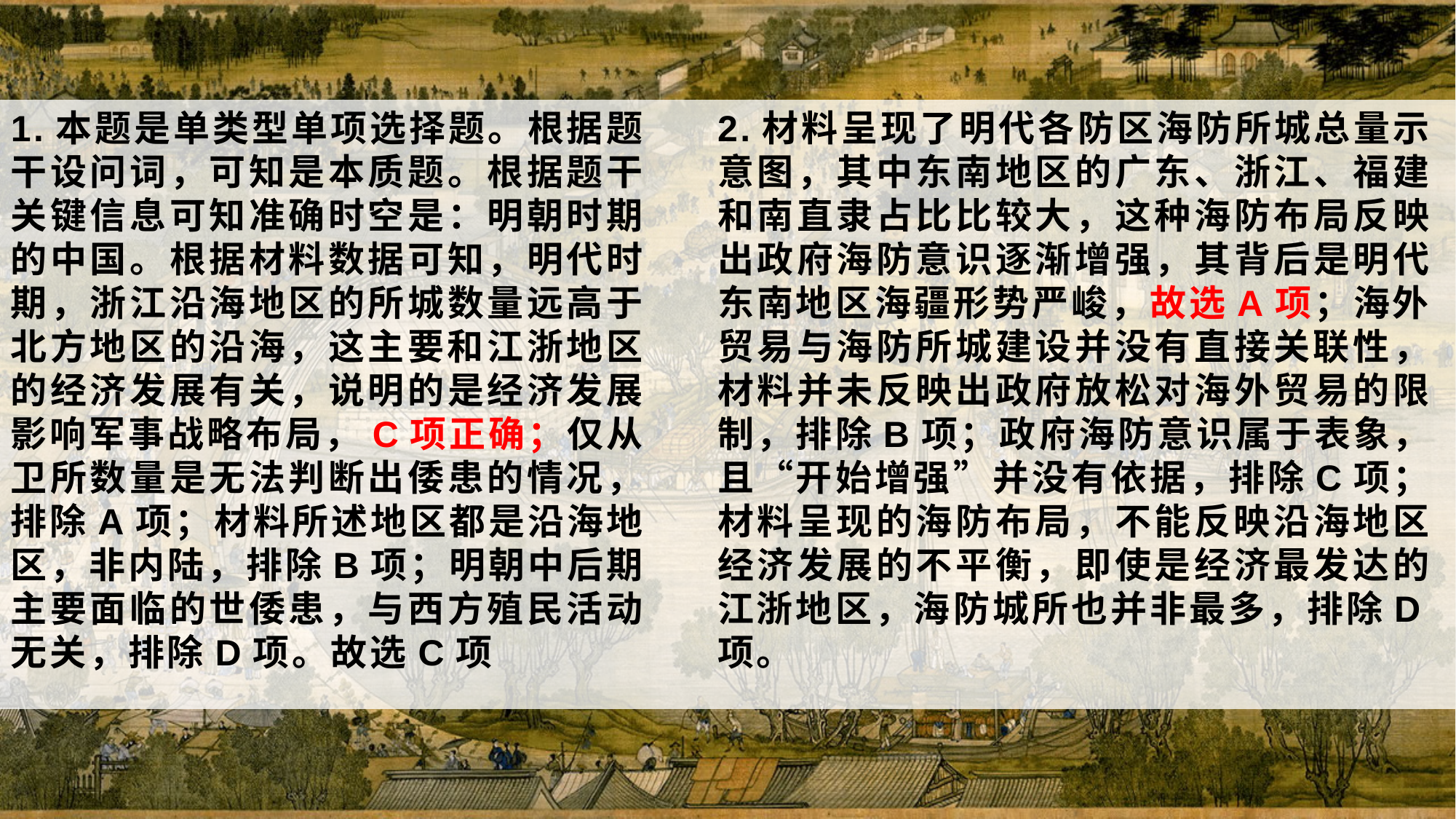

1.本题是单类型单项选择题。根据题干设问词，可知是本质题。根据题干关键信息可知准确时空是：明朝时期的中国。根据材料数据可知，明代时期，浙江沿海地区的所城数量远高于北方地区的沿海，这主要和江浙地区的经济发展有关，说明的是经济发展影响军事战略布局，C项正确；仅从卫所数量是无法判断出倭患的情况，排除A项；材料所述地区都是沿海地区，非内陆，排除B项；明朝中后期主要面临的世倭患，与西方殖民活动无关，排除D项。故选C项

2.材料呈现了明代各防区海防所城总量示意图，其中东南地区的广东、浙江、福建和南直隶占比比较大，这种海防布局反映出政府海防意识逐渐增强，其背后是明代东南地区海疆形势严峻，故选A项；海外贸易与海防所城建设并没有直接关联性，材料并未反映出政府放松对海外贸易的限制，排除B项；政府海防意识属于表象，且“开始增强”并没有依据，排除C项；材料呈现的海防布局，不能反映沿海地区经济发展的不平衡，即使是经济最发达的江浙地区，海防城所也并非最多，排除D项。